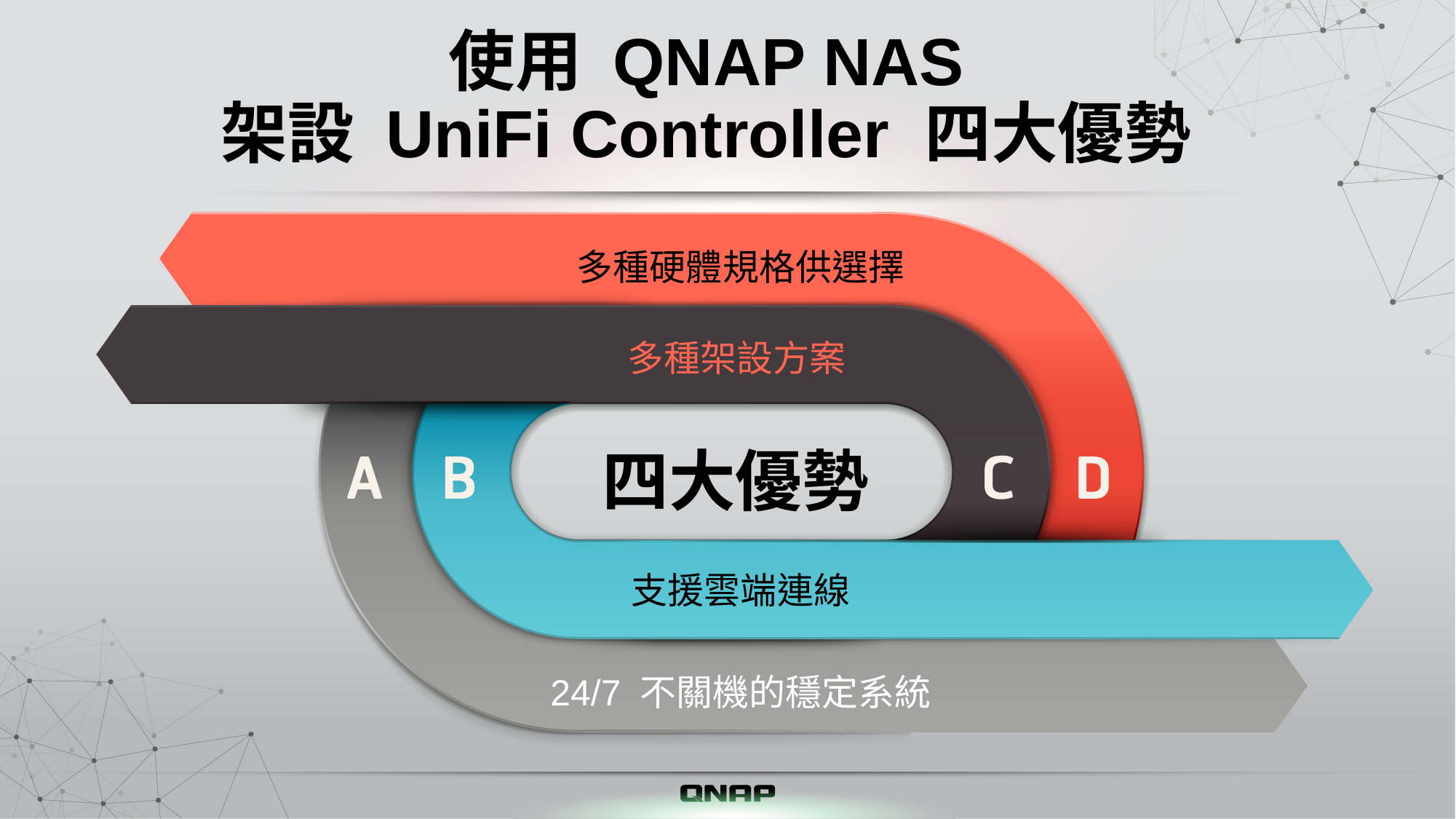

使用 QNAP NAS
架設 UniFi Controller 四大優勢
多種硬體規格供選擇
多種架設方案
四大優勢
支援雲端連線
24/7 不關機的穩定系統